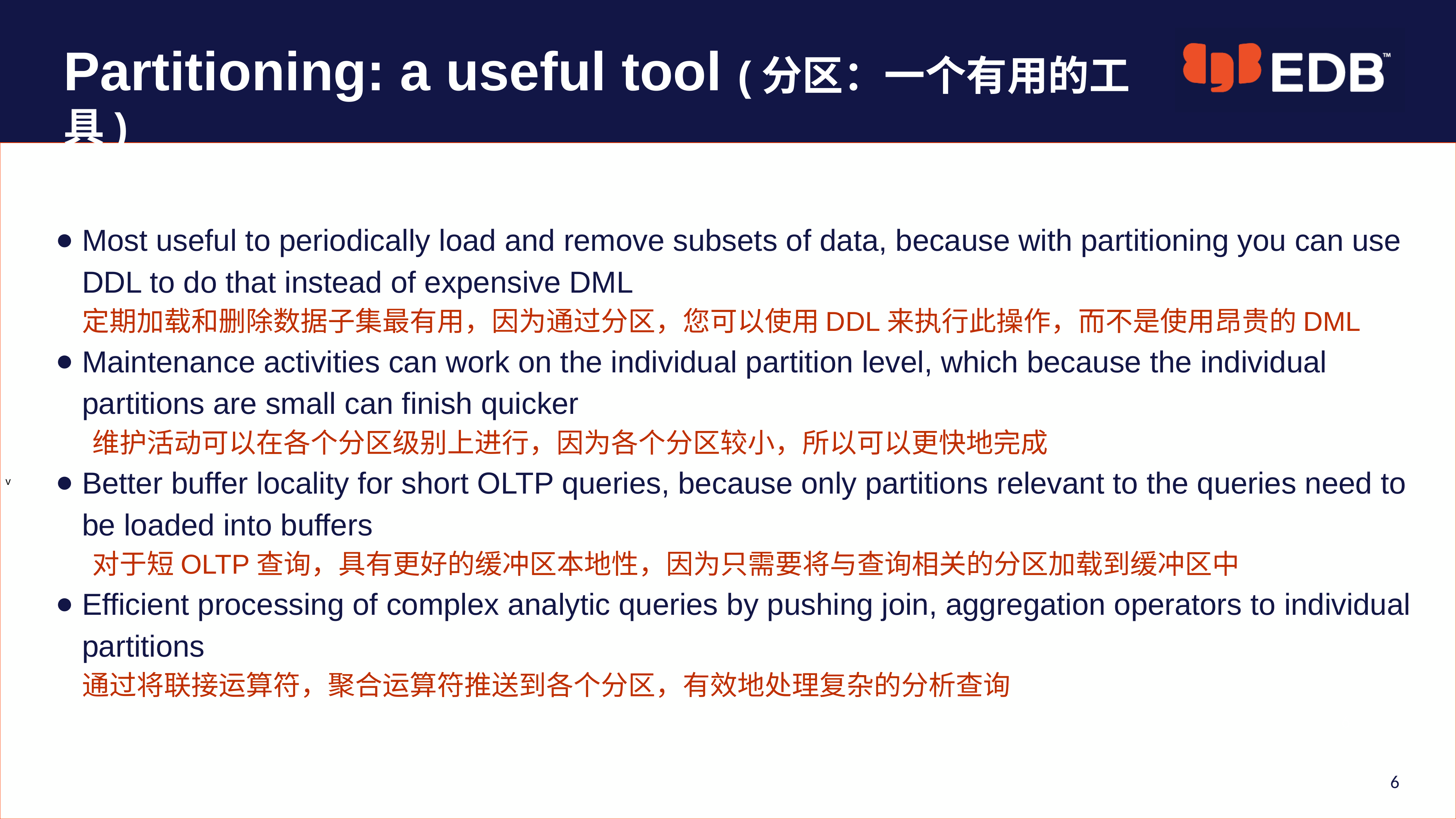

Partitioning: a useful tool (分区：一个有用的工具)
Most useful to periodically load and remove subsets of data, because with partitioning you can use DDL to do that instead of expensive DML
定期加载和删除数据子集最有用，因为通过分区，您可以使用DDL来执行此操作，而不是使用昂贵的DML
Maintenance activities can work on the individual partition level, which because the individual partitions are small can finish quicker
    维护活动可以在各个分区级别上进行，因为各个分区较小，所以可以更快地完成
Better buffer locality for short OLTP queries, because only partitions relevant to the queries need to be loaded into buffers
    对于短OLTP查询，具有更好的缓冲区本地性，因为只需要将与查询相关的分区加载到缓冲区中
Efficient processing of complex analytic queries by pushing join, aggregation operators to individual partitions
通过将联接运算符，聚合运算符推送到各个分区，有效地处理复杂的分析查询
6
6